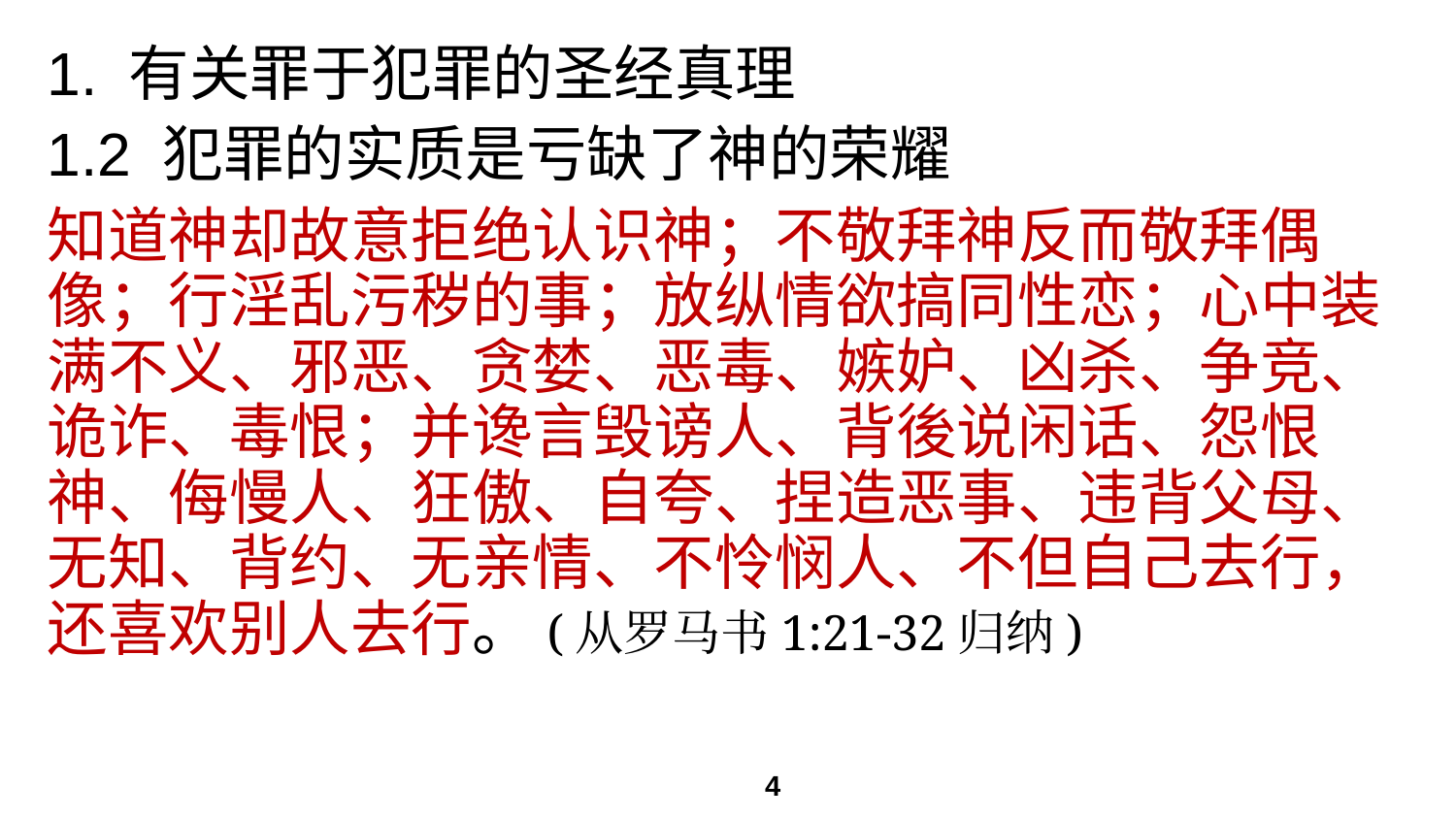

# 1. 有关罪于犯罪的圣经真理
1.2 犯罪的实质是亏缺了神的荣耀
知道神却故意拒绝认识神；不敬拜神反而敬拜偶像；行淫乱污秽的事；放纵情欲搞同性恋；心中装满不义、邪恶、贪婪、恶毒、嫉妒、凶杀、争竞、诡诈、毒恨；并谗言毁谤人、背後说闲话、怨恨神、侮慢人、狂傲、自夸、捏造恶事、违背父母、无知、背约、无亲情、不怜悯人、不但自己去行，还喜欢别人去行。(从罗马书1:21-32归纳)

4